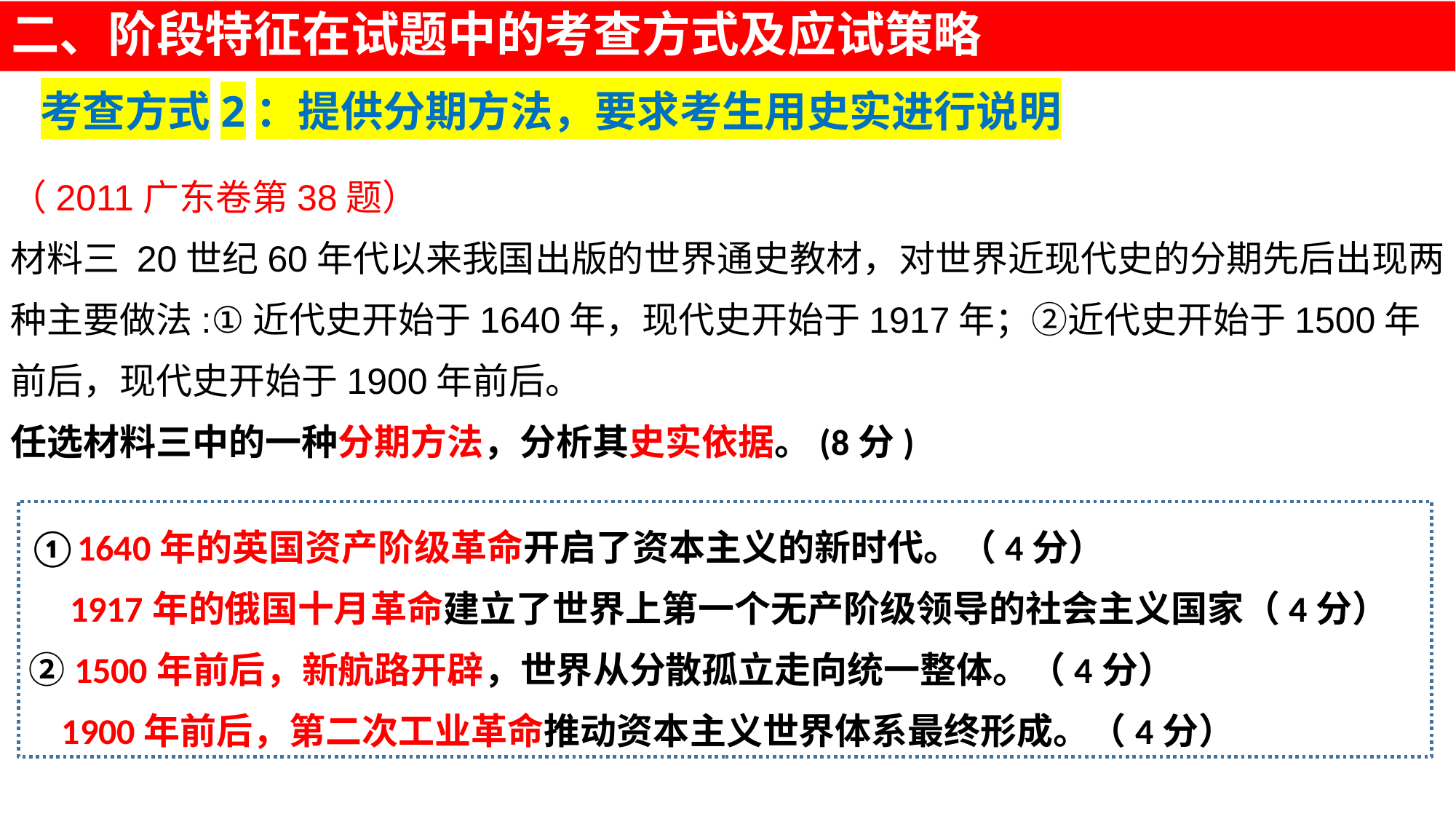

二、阶段特征在试题中的考查方式及应试策略
# 考查方式2：提供分期方法，要求考生用史实进行说明
（2011广东卷第38题）
材料三 20世纪60年代以来我国出版的世界通史教材，对世界近现代史的分期先后出现两种主要做法:①近代史开始于1640年，现代史开始于1917年；②近代史开始于1500年前后，现代史开始于1900年前后。
任选材料三中的一种分期方法，分析其史实依据。(8分)
①1640年的英国资产阶级革命开启了资本主义的新时代。（4分）
     1917年的俄国十月革命建立了世界上第一个无产阶级领导的社会主义国家（4分）②1500年前后，新航路开辟，世界从分散孤立走向统一整体。（4分）
    1900年前后，第二次工业革命推动资本主义世界体系最终形成。（4分）